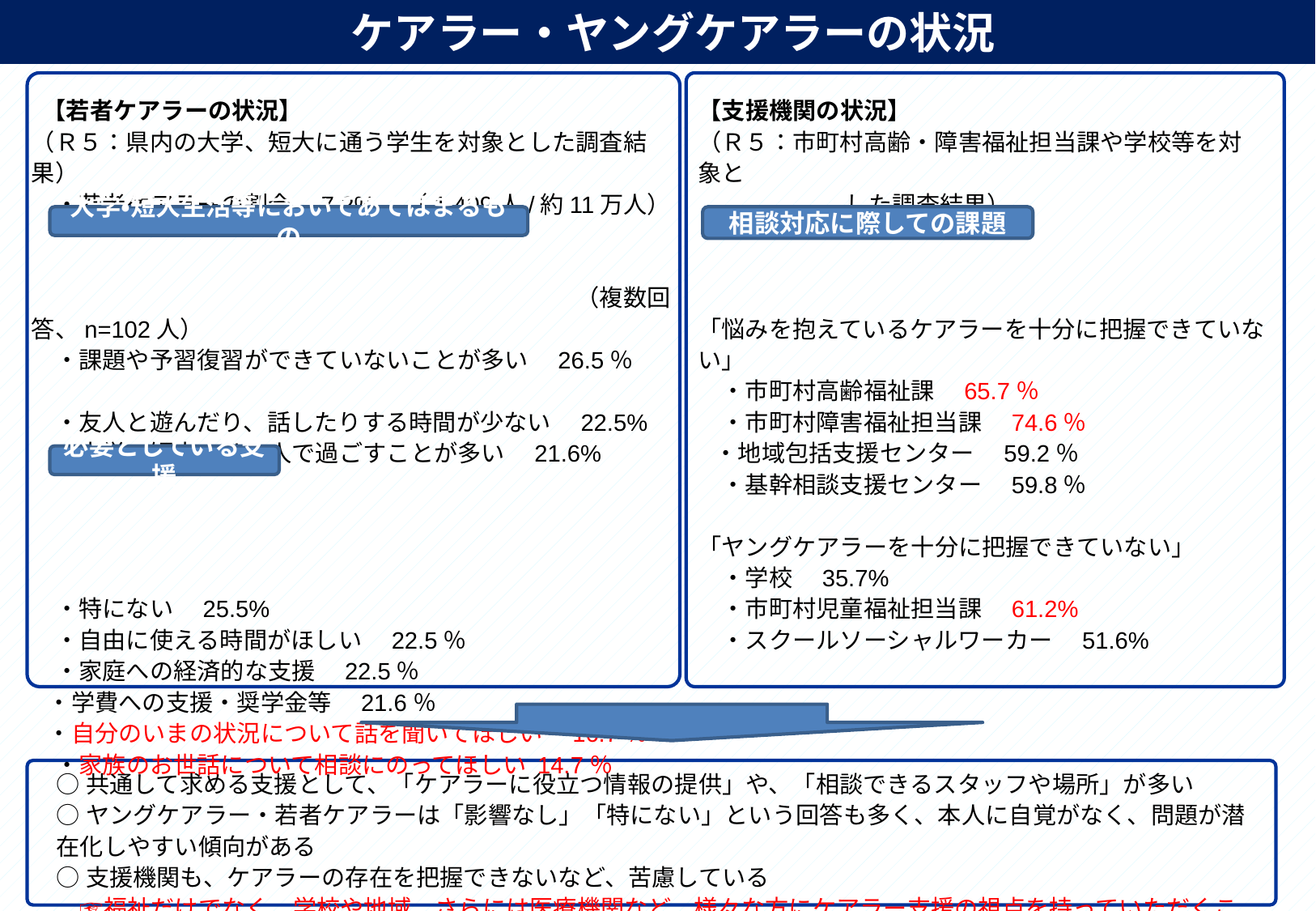

# ケアラー・ヤングケアラーの状況

 【若者ケアラーの状況】
（Ｒ５：県内の大学、短大に通う学生を対象とした調査結果）
　・若者ケアラーの割合　7.2%　（1,409人/約11万人）

　　　　　　　　　　　　　　　　　　　　　　　（複数回答、n=102人）
　・課題や予習復習ができていないことが多い　26.5％
　・友人と遊んだり、話したりする時間が少ない　22.5%
　・大学・短大では１人で過ごすことが多い　21.6%

　・特にない　25.5%
　・自由に使える時間がほしい　22.5％
　・家庭への経済的な支援　22.5％
  ・学費への支援・奨学金等　21.6％
  ・自分のいまの状況について話を聞いてほしい　16.7％
　・家族のお世話について相談にのってほしい 14.7％

【支援機関の状況】
（Ｒ５：市町村高齢・障害福祉担当課や学校等を対象と
　　　　　　 した調査結果）

「悩みを抱えているケアラーを十分に把握できていない」
　・市町村高齢福祉課　65.7％
　・市町村障害福祉担当課　74.6％
  ・地域包括支援センター　59.2％
　・基幹相談支援センター　59.8％

「ヤングケアラーを十分に把握できていない」
　・学校　35.7%
　・市町村児童福祉担当課　61.2%
　・スクールソーシャルワーカー　51.6%
大学・短大生活等においてあてはまるもの
相談対応に際しての課題
必要としている支援

○共通して求める支援として、「ケアラーに役立つ情報の提供」や、「相談できるスタッフや場所」が多い
○ヤングケアラー・若者ケアラーは「影響なし」「特にない」という回答も多く、本人に自覚がなく、問題が潜在化しやすい傾向がある
○支援機関も、ケアラーの存在を把握できないなど、苦慮している
　☞福祉だけでなく、学校や地域、さらには医療機関など、様々な方にケアラー支援の視点を持っていただくことが重要